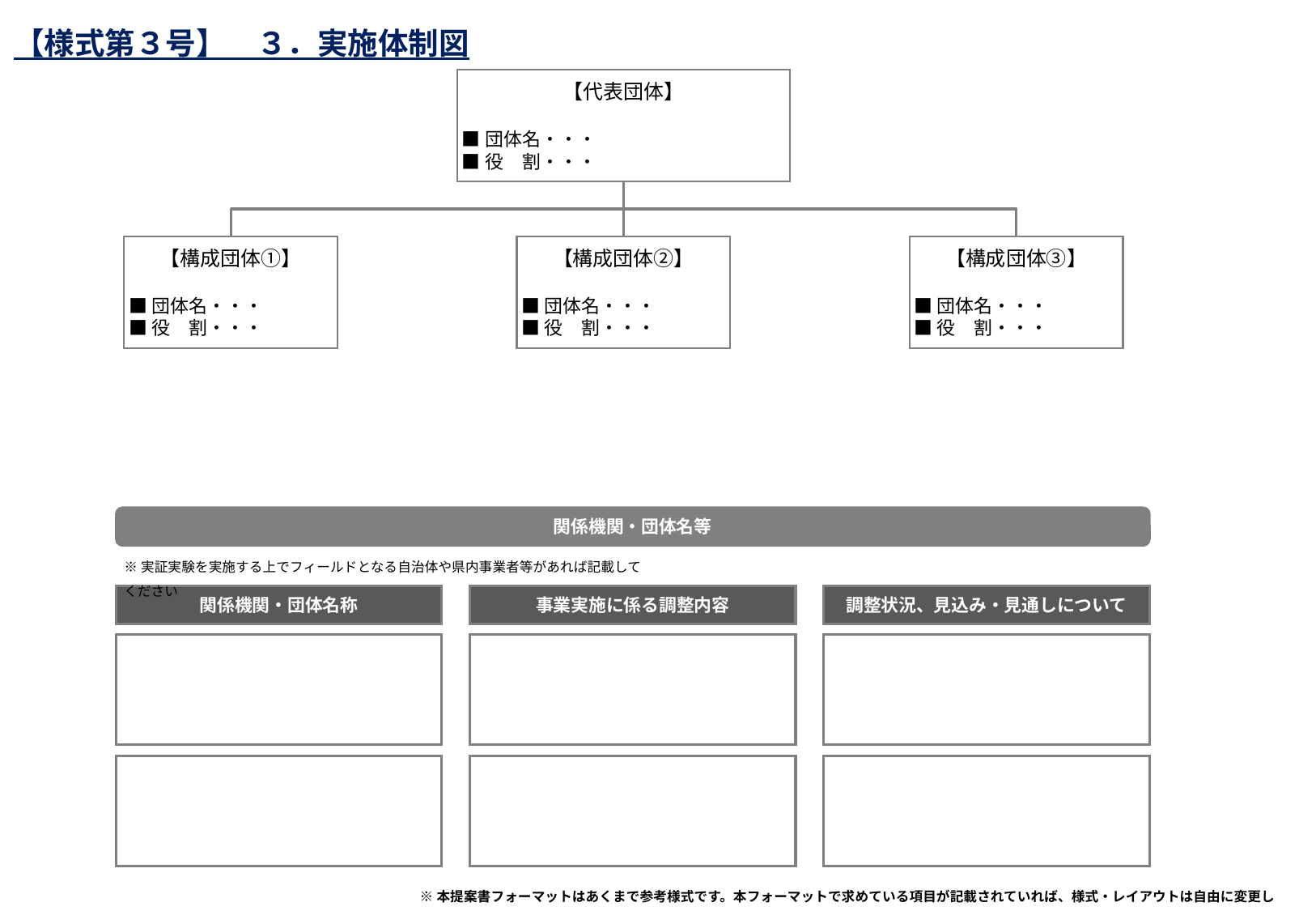

【様式第３号】　３．実施体制図
提案フォーマット案
【代表団体】

■団体名・・・
■役　割・・・
【構成団体①】

■団体名・・・
■役　割・・・
【構成団体②】

■団体名・・・
■役　割・・・
【構成団体③】

■団体名・・・
■役　割・・・
関係機関・団体名等
※実証実験を実施する上でフィールドとなる自治体や県内事業者等があれば記載してください
関係機関・団体名称
事業実施に係る調整内容
調整状況、見込み・見通しについて

※本提案書フォーマットはあくまで参考様式です。本フォーマットで求めている項目が記載されていれば、様式・レイアウトは自由に変更していただいて構いません。